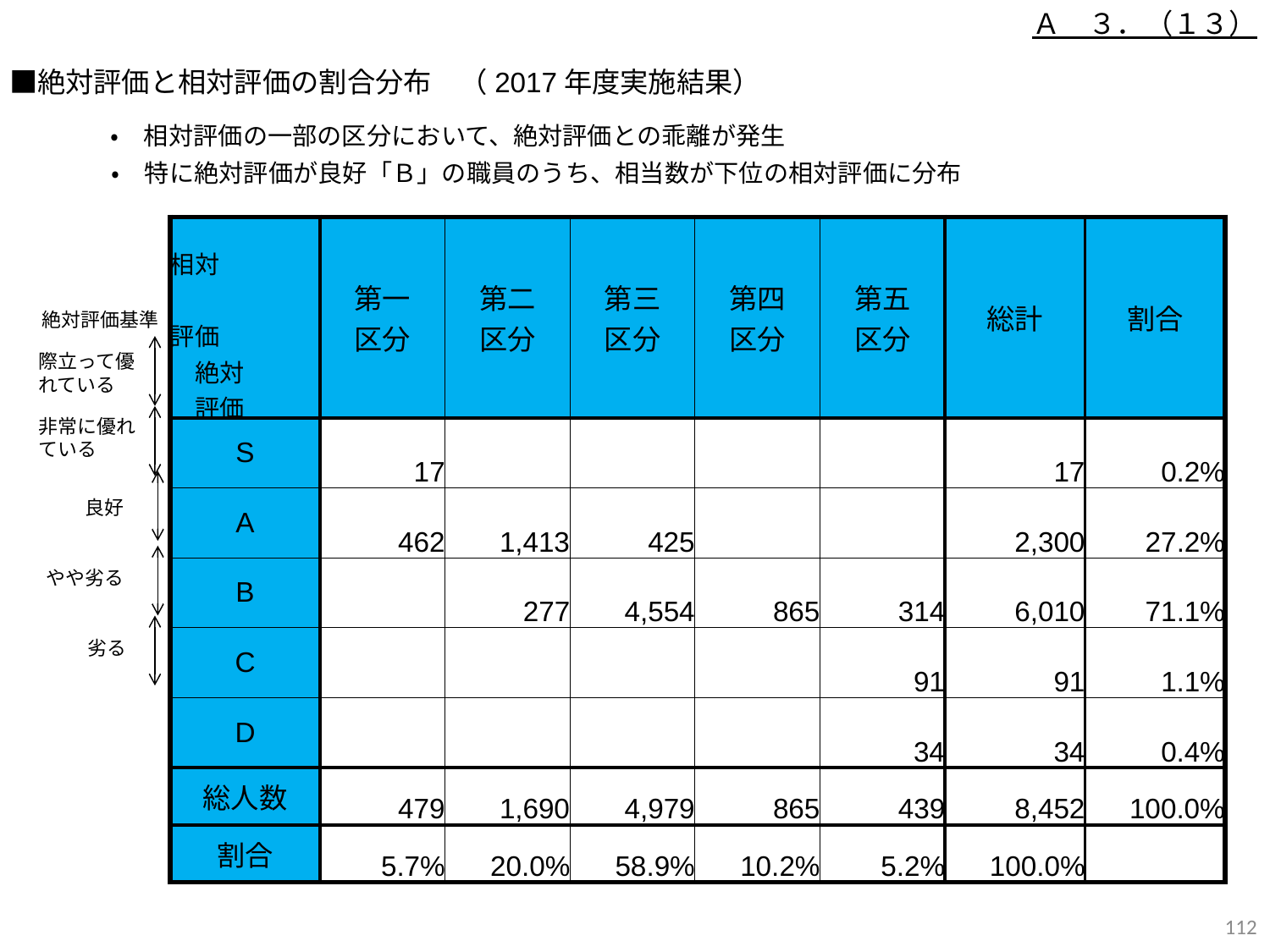

Ａ　３．（１３）
　■絶対評価と相対評価の割合分布　（2017年度実施結果）
・　相対評価の一部の区分において、絶対評価との乖離が発生
・　特に絶対評価が良好「Ｂ」の職員のうち、相当数が下位の相対評価に分布
| 相対 　　　　　 評価 　絶対 　評価 | 第一 区分 | 第二 区分 | 第三 区分 | 第四 区分 | 第五 区分 | 総計 | 割合 |
| --- | --- | --- | --- | --- | --- | --- | --- |
| S | 17 |  |  |  |  | 17 | 0.2% |
| A | 462 | 1,413 | 425 |  |  | 2,300 | 27.2% |
| B |  | 277 | 4,554 | 865 | 314 | 6,010 | 71.1% |
| C |  |  |  |  | 91 | 91 | 1.1% |
| D |  |  |  |  | 34 | 34 | 0.4% |
| 総人数 | 479 | 1,690 | 4,979 | 865 | 439 | 8,452 | 100.0% |
| 割合 | 5.7% | 20.0% | 58.9% | 10.2% | 5.2% | 100.0% |  |
絶対評価基準
際立って優れている
非常に優れている
良好
やや劣る
劣る
112